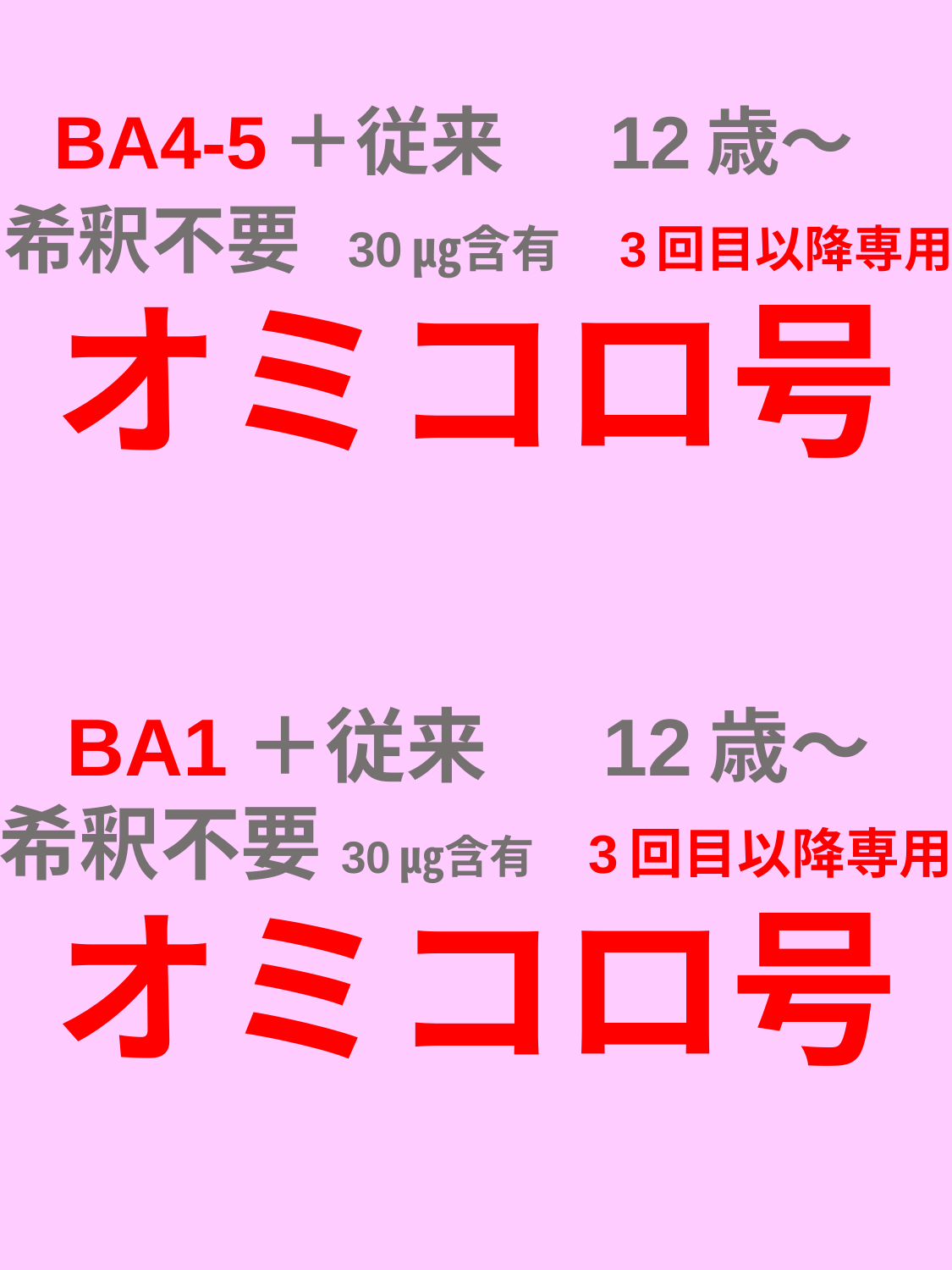

BA4-5＋従来 　12歳～
希釈不要  30㎍含有　3回目以降専用
オミコロ号
 BA1＋従来 　12歳～
希釈不要 30㎍含有　3回目以降専用
オミコロ号